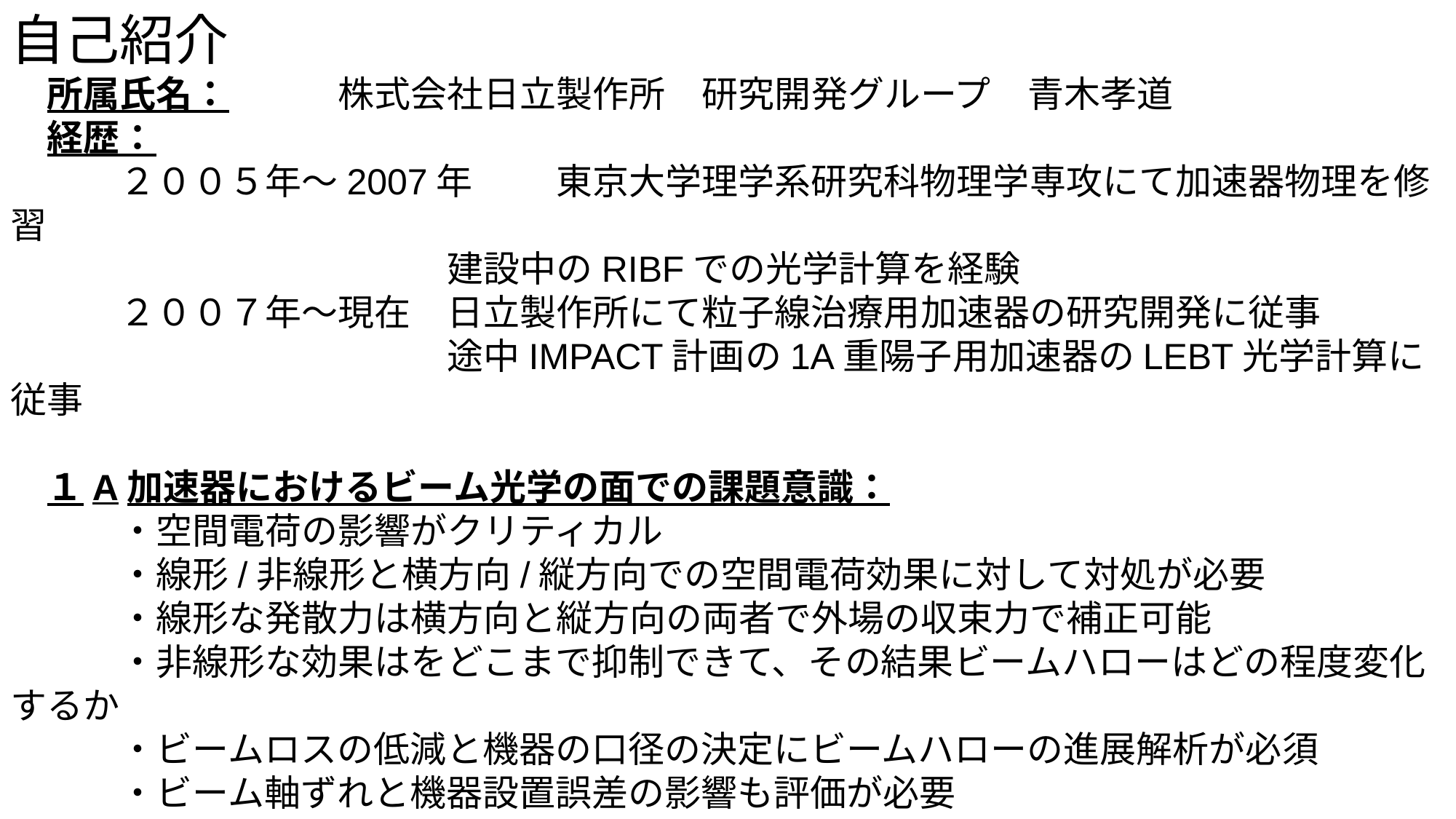

自己紹介
　所属氏名：	株式会社日立製作所　研究開発グループ　青木孝道
　経歴：
	２００５年～2007年	東京大学理学系研究科物理学専攻にて加速器物理を修習　
				建設中のRIBFでの光学計算を経験
	２００７年～現在	日立製作所にて粒子線治療用加速器の研究開発に従事
				途中IMPACT計画の1A重陽子用加速器のLEBT光学計算に従事

　１A加速器におけるビーム光学の面での課題意識：
	・空間電荷の影響がクリティカル
	・線形/非線形と横方向/縦方向での空間電荷効果に対して対処が必要
	・線形な発散力は横方向と縦方向の両者で外場の収束力で補正可能
	・非線形な効果はをどこまで抑制できて、その結果ビームハローはどの程度変化するか
	・ビームロスの低減と機器の口径の決定にビームハローの進展解析が必須
	・ビーム軸ずれと機器設置誤差の影響も評価が必要